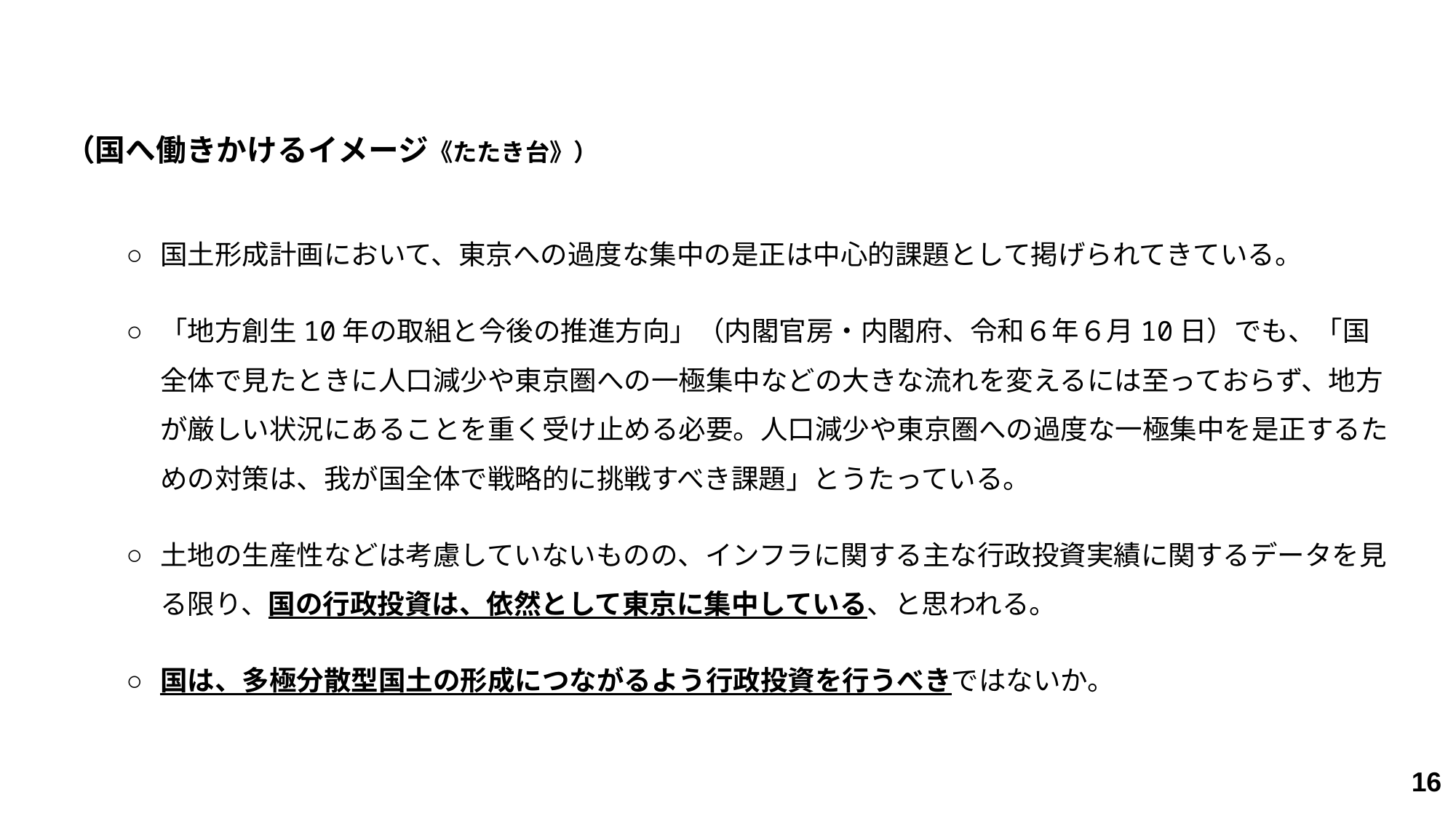

（国へ働きかけるイメージ《たたき台》）
国土形成計画において、東京への過度な集中の是正は中心的課題として掲げられてきている。
「地方創生10年の取組と今後の推進方向」（内閣官房・内閣府、令和６年６月10日）でも、「国全体で見たときに人口減少や東京圏への一極集中などの大きな流れを変えるには至っておらず、地方が厳しい状況にあることを重く受け止める必要。人口減少や東京圏への過度な一極集中を是正するための対策は、我が国全体で戦略的に挑戦すべき課題」とうたっている。
土地の生産性などは考慮していないものの、インフラに関する主な行政投資実績に関するデータを見る限り、国の行政投資は、依然として東京に集中している、と思われる。
国は、多極分散型国土の形成につながるよう行政投資を行うべきではないか。
16